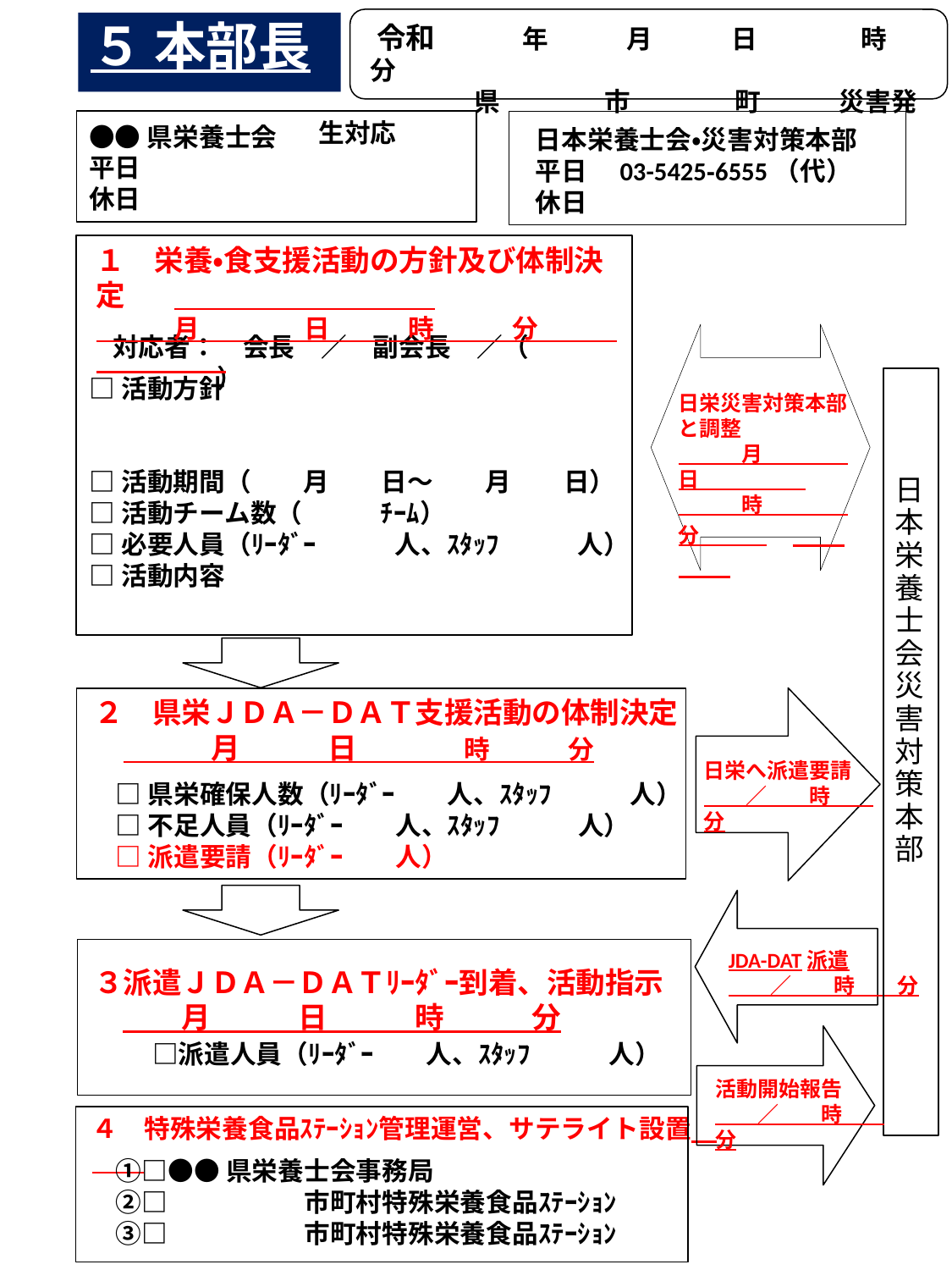

５ 本部長
　　令和　　　年　　　月　　　日　　　　時　　　分
　　　　　　県　　　　市　　　　町　　　災害発生対応

●●県栄養士会
平日
休日
日本栄養士会・災害対策本部
平日　03-5425‐6555（代）
休日

１　栄養・食支援活動の方針及び体制決定
　　　月　　　　日　　　時　　　分

対応者：　会長　／　副会長　／（　　　　　）
□活動方針

□活動期間（　　月　　日～　　月　　日）
□活動チーム数（　　　ﾁｰﾑ）
□必要人員（ﾘｰﾀﾞｰ　　　人、ｽﾀｯﾌ　　　人）
□活動内容

日本栄養士会災害対策本部
日栄災害対策本部と調整
　　　月　　　　日
　　　時　　　　分

２　県栄ＪＤＡ－ＤＡＴ支援活動の体制決定
　　　　月　　　日　　　　時　　　分
日栄へ派遣要請
　　／　　時　　分
□県栄確保人数（ﾘｰﾀﾞｰ　　人、ｽﾀｯﾌ　　　人）
□不足人員（ﾘｰﾀﾞｰ　　人、ｽﾀｯﾌ　　　人）
□派遣要請（ﾘｰﾀﾞｰ　　人）

JDA-DAT派遣
　　／　　時　　分
３派遣ＪＤＡ－ＤＡＴﾘｰﾀﾞｰ到着、活動指示
　　　月　　　日　　　時　　　分
　　□派遣人員（ﾘｰﾀﾞｰ　　人、ｽﾀｯﾌ　　　人）

活動開始報告
　　／　　時　　分

４　特殊栄養食品ｽﾃｰｼｮﾝ管理運営、サテライト設置
①□●●県栄養士会事務局
②□　　　　　市町村特殊栄養食品ｽﾃｰｼｮﾝ
③□　　　　　市町村特殊栄養食品ｽﾃｰｼｮﾝ